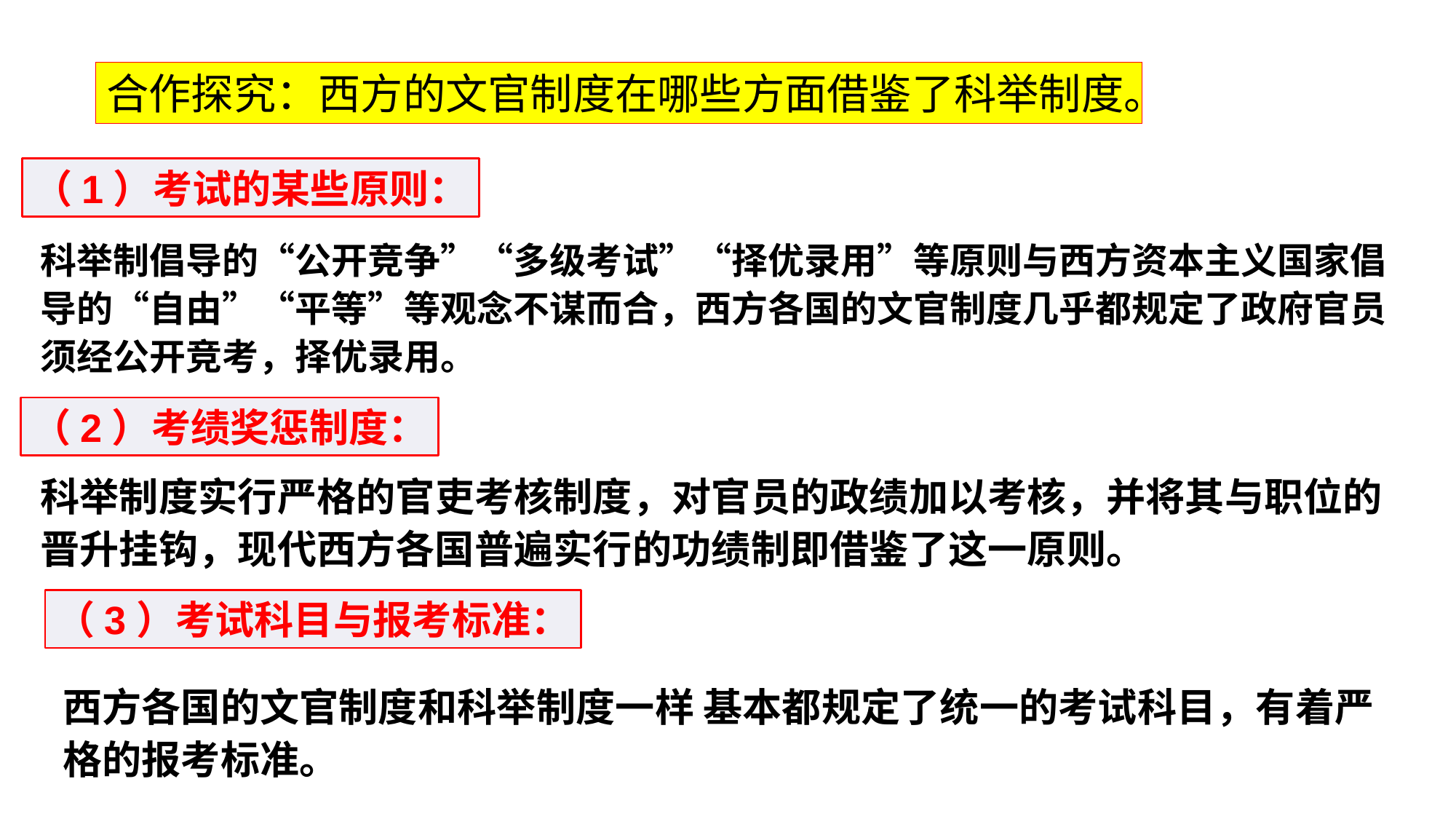

合作探究：西方的文官制度在哪些方面借鉴了科举制度。
（1）考试的某些原则：
科举制倡导的“公开竞争”“多级考试”“择优录用”等原则与西方资本主义国家倡导的“自由”“平等”等观念不谋而合，西方各国的文官制度几乎都规定了政府官员须经公开竞考，择优录用。
（2）考绩奖惩制度：
科举制度实行严格的官吏考核制度，对官员的政绩加以考核，并将其与职位的晋升挂钩，现代西方各国普遍实行的功绩制即借鉴了这一原则。
（3）考试科目与报考标准：
西方各国的文官制度和科举制度一样 基本都规定了统一的考试科目，有着严格的报考标准。